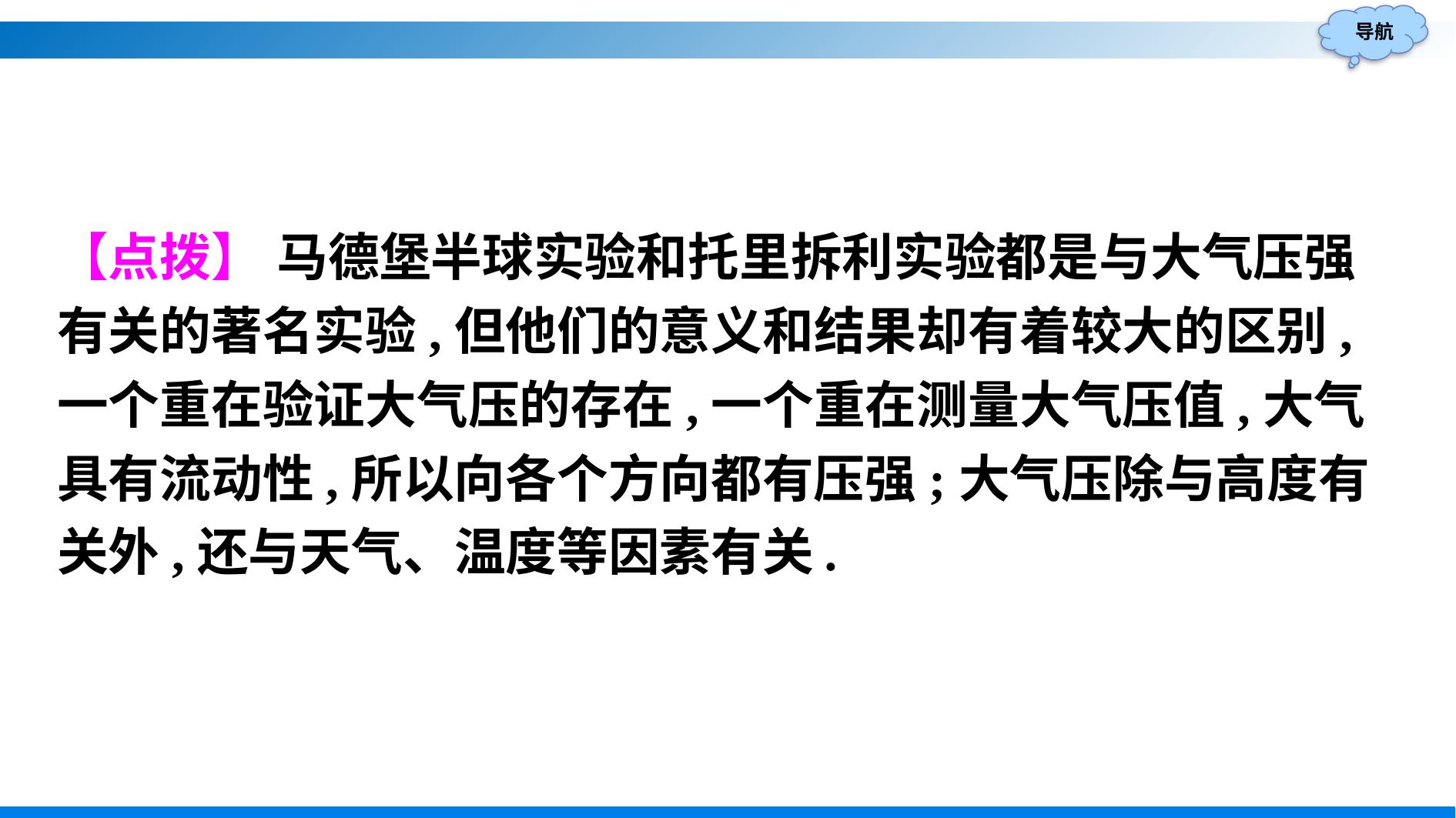

【点拨】 马德堡半球实验和托里拆利实验都是与大气压强有关的著名实验,但他们的意义和结果却有着较大的区别,一个重在验证大气压的存在,一个重在测量大气压值,大气具有流动性,所以向各个方向都有压强;大气压除与高度有关外,还与天气、温度等因素有关.